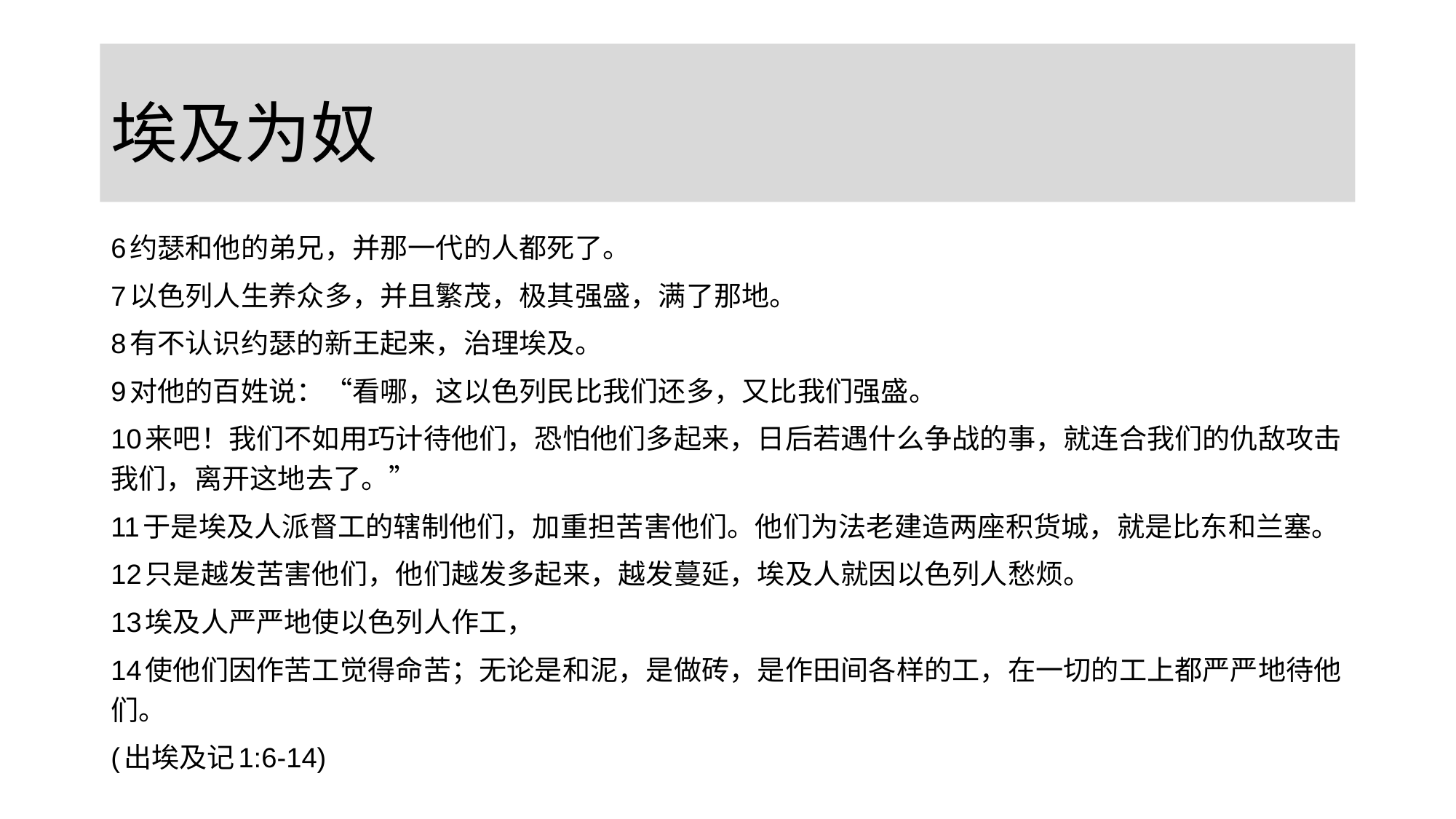

# 埃及为奴
6约瑟和他的弟兄，并那一代的人都死了。
7以色列人生养众多，并且繁茂，极其强盛，满了那地。
8有不认识约瑟的新王起来，治理埃及。
9对他的百姓说：“看哪，这以色列民比我们还多，又比我们强盛。
10来吧！我们不如用巧计待他们，恐怕他们多起来，日后若遇什么争战的事，就连合我们的仇敌攻击我们，离开这地去了。”
11于是埃及人派督工的辖制他们，加重担苦害他们。他们为法老建造两座积货城，就是比东和兰塞。
12只是越发苦害他们，他们越发多起来，越发蔓延，埃及人就因以色列人愁烦。
13埃及人严严地使以色列人作工，
14使他们因作苦工觉得命苦；无论是和泥，是做砖，是作田间各样的工，在一切的工上都严严地待他们。
(出埃及记1:6-14)